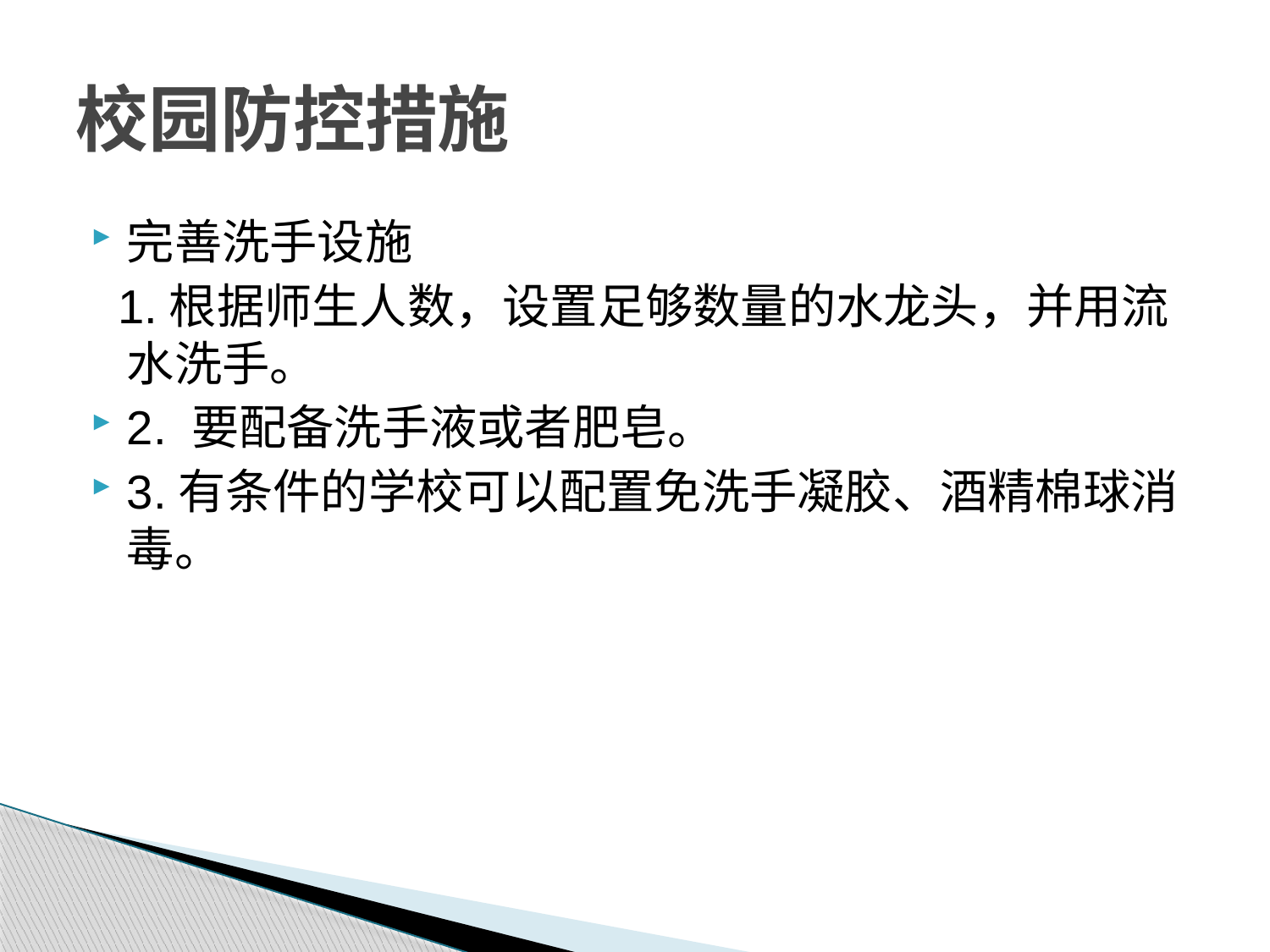

# 校园防控措施
完善洗手设施
  1.根据师生人数，设置足够数量的水龙头，并用流水洗手。
2. 要配备洗手液或者肥皂。
3.有条件的学校可以配置免洗手凝胶、酒精棉球消毒。